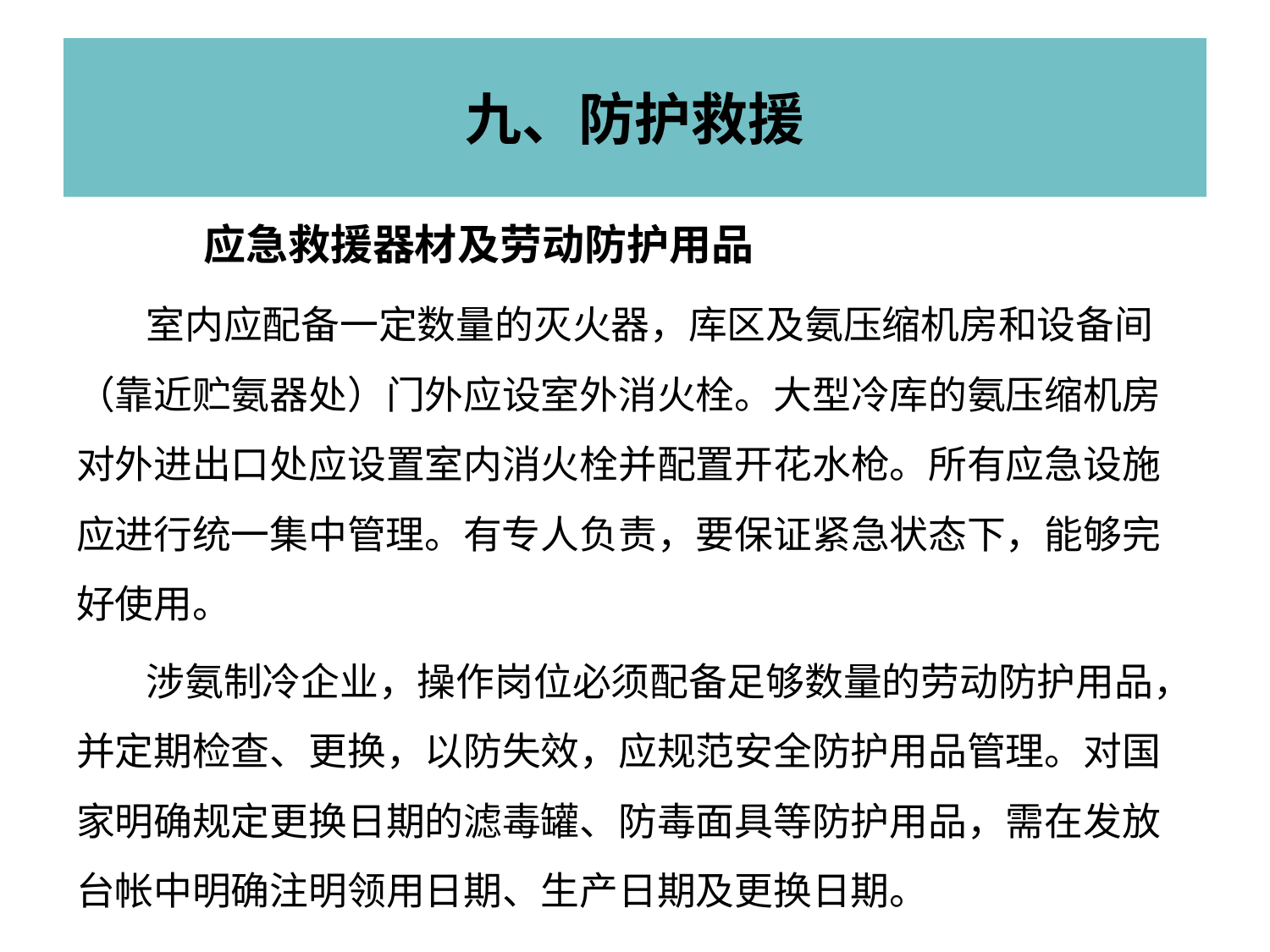

# 九、防护救援
应急救援器材及劳动防护用品
       室内应配备一定数量的灭火器，库区及氨压缩机房和设备间（靠近贮氨器处）门外应设室外消火栓。大型冷库的氨压缩机房对外进出口处应设置室内消火栓并配置开花水枪。所有应急设施应进行统一集中管理。有专人负责，要保证紧急状态下，能够完好使用。
       涉氨制冷企业，操作岗位必须配备足够数量的劳动防护用品，并定期检查、更换，以防失效，应规范安全防护用品管理。对国家明确规定更换日期的滤毒罐、防毒面具等防护用品，需在发放台帐中明确注明领用日期、生产日期及更换日期。

86